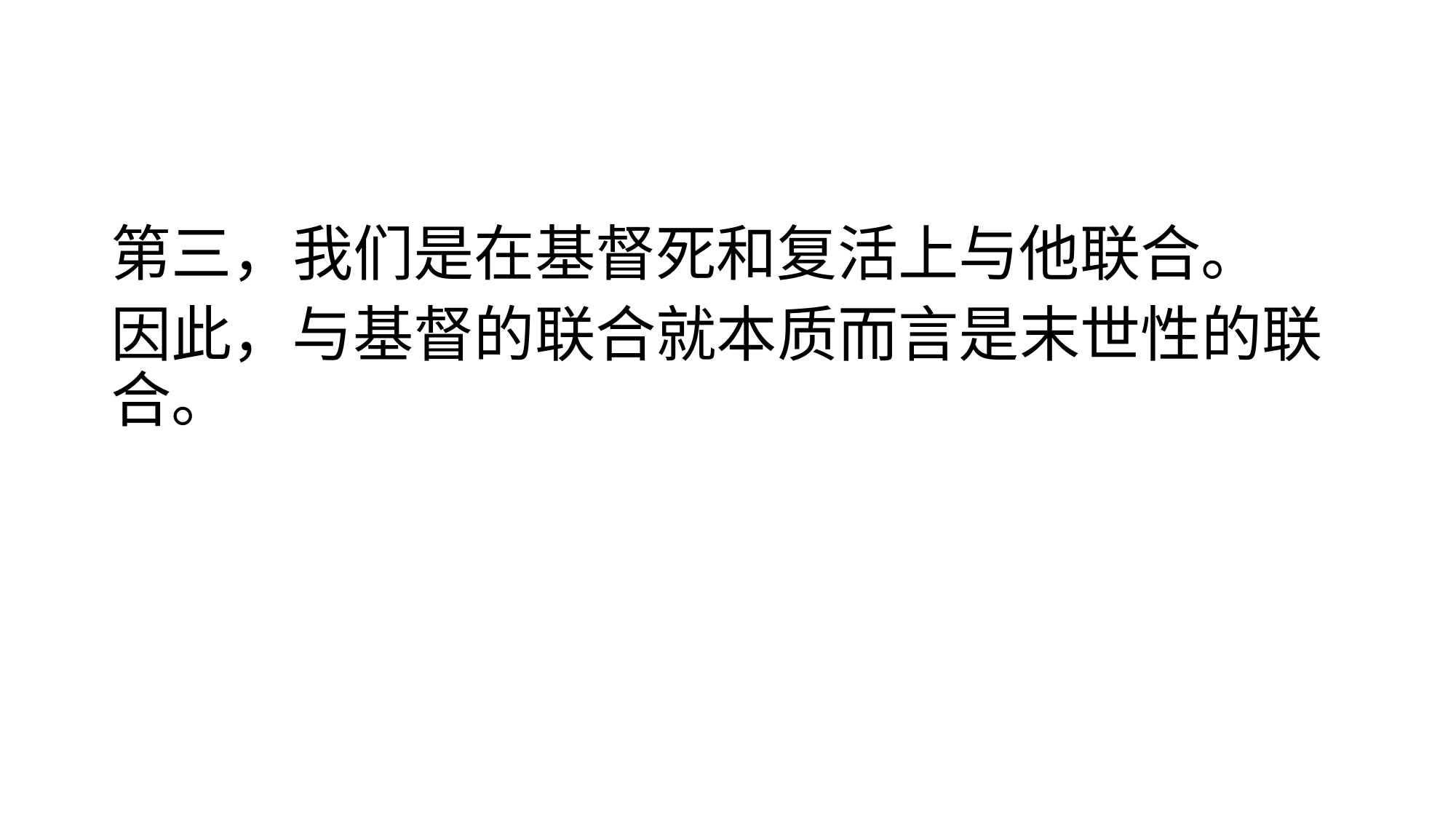

#
第三，我们是在基督死和复活上与他联合。
因此，与基督的联合就本质而言是末世性的联合。